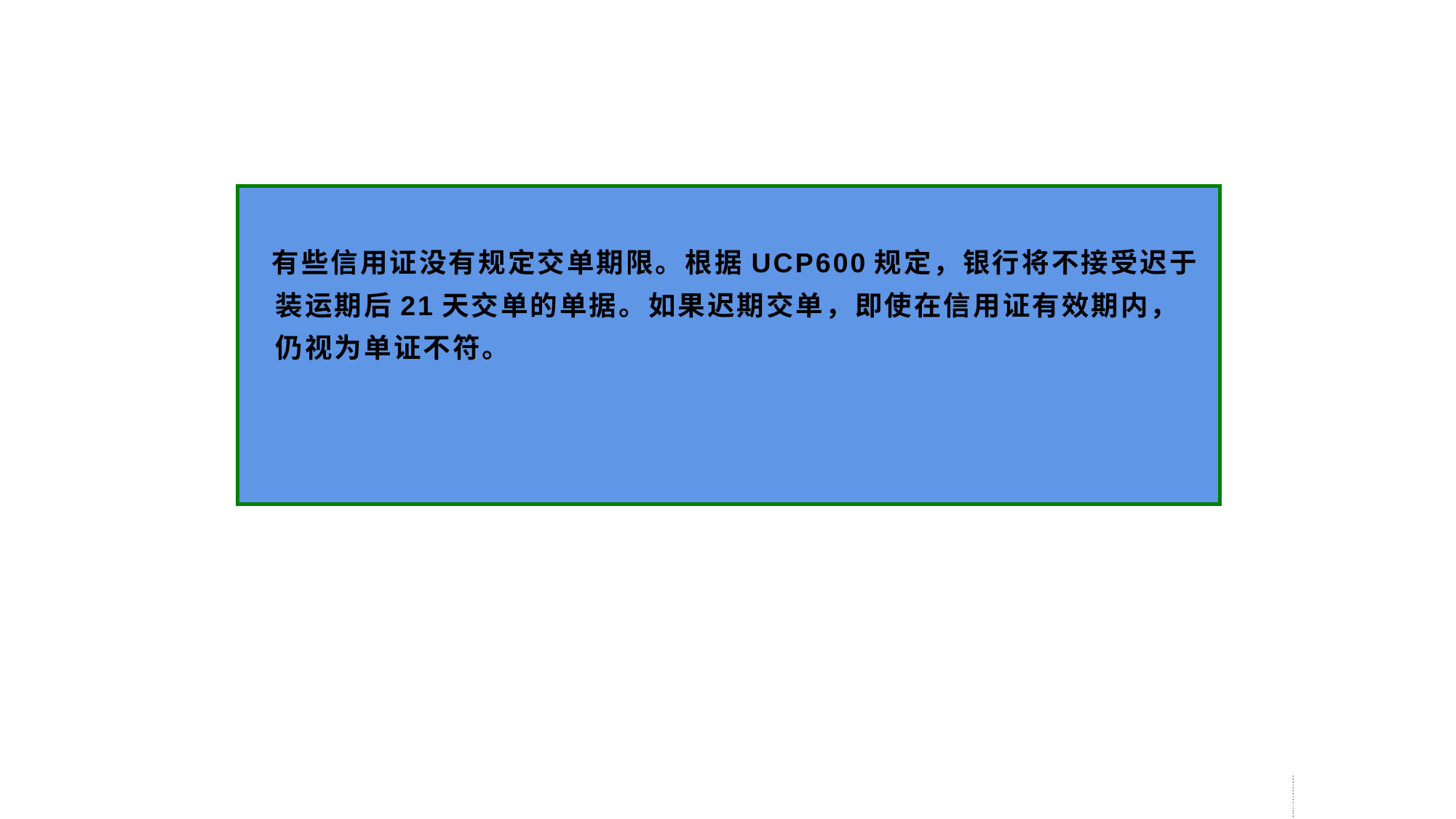

有些信用证没有规定交单期限。根据UCP600规定，银行将不接受迟于装运期后21天交单的单据。如果迟期交单，即使在信用证有效期内，仍视为单证不符。
揪烽撂点需娱劈各镐虚大油蔷压醒闪嘲灸输阔勿奠是歧杨捆轮老冷番若泳第二章信用证第二章信用证